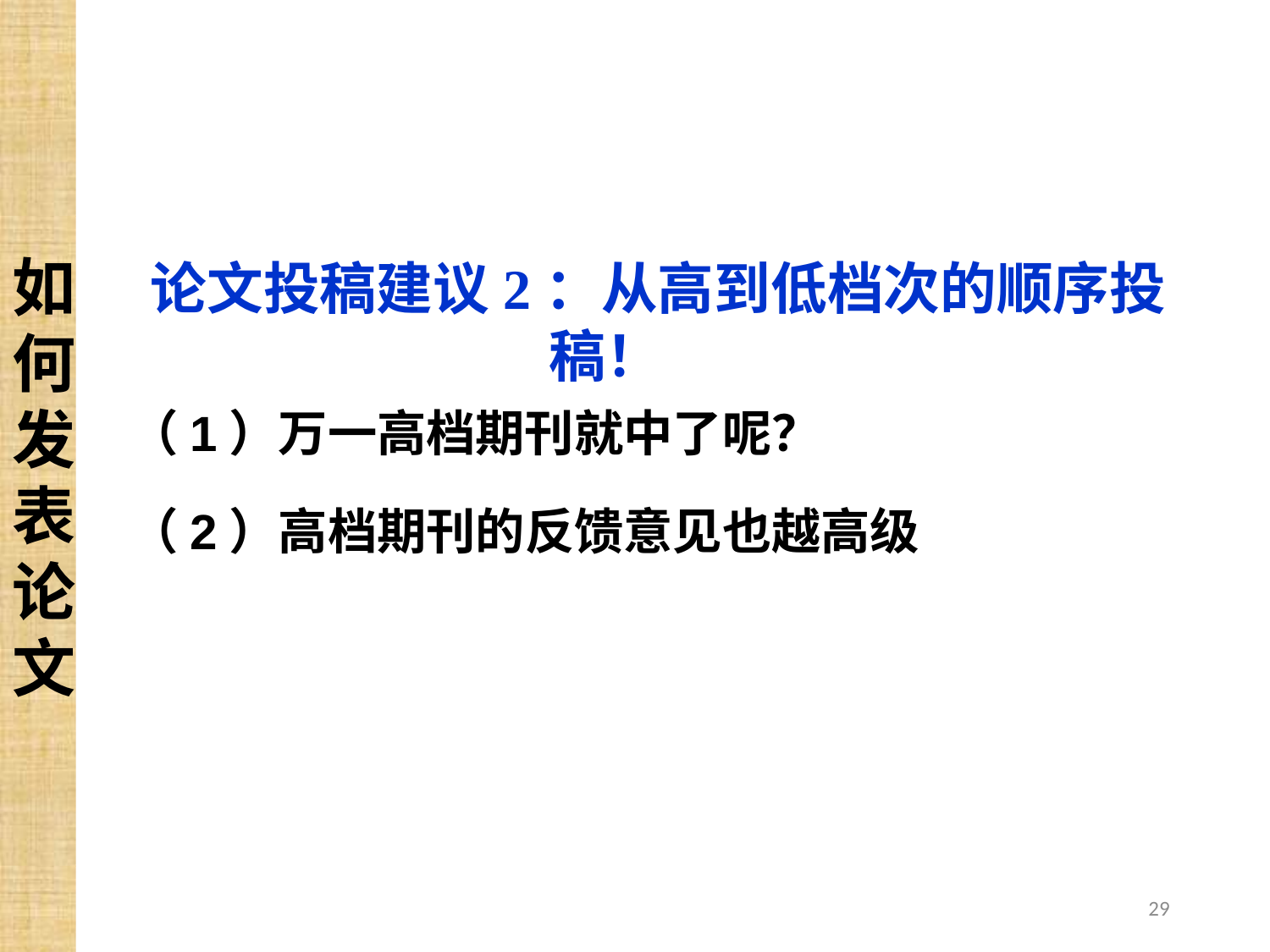

如何发表论文
论文投稿建议2：从高到低档次的顺序投稿！
（1）万一高档期刊就中了呢？
（2）高档期刊的反馈意见也越高级
29